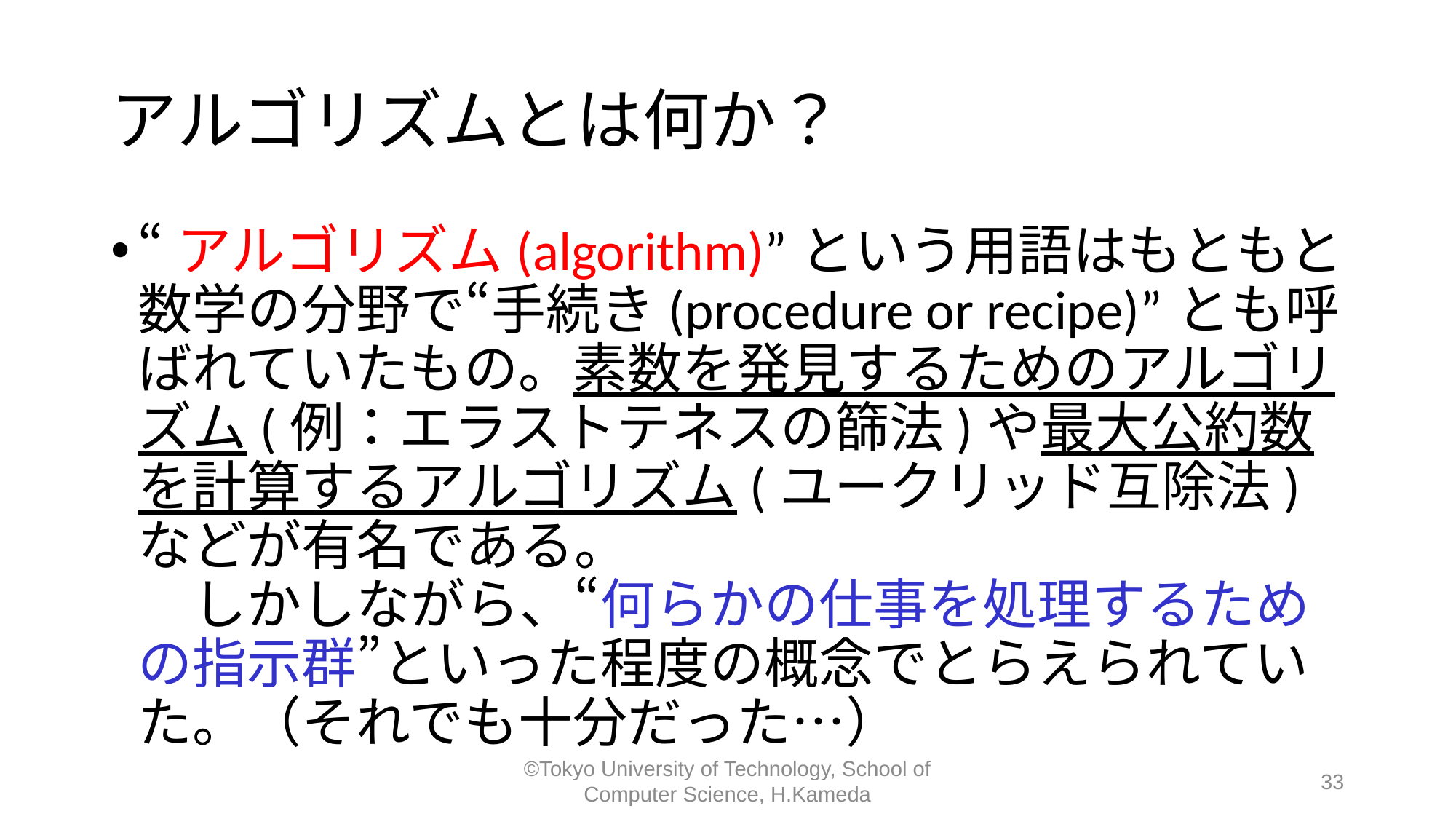

# アルゴリズムとは何か？
“アルゴリズム(algorithm)”という用語はもともと数学の分野で“手続き(procedure or recipe)”とも呼ばれていたもの。素数を発見するためのアルゴリズム(例：エラストテネスの篩法)や最大公約数を計算するアルゴリズム(ユークリッド互除法)などが有名である。
　しかしながら、“何らかの仕事を処理するための指示群”といった程度の概念でとらえられていた。（それでも十分だった…）

©Tokyo University of Technology, School of Computer Science, H.Kameda
33